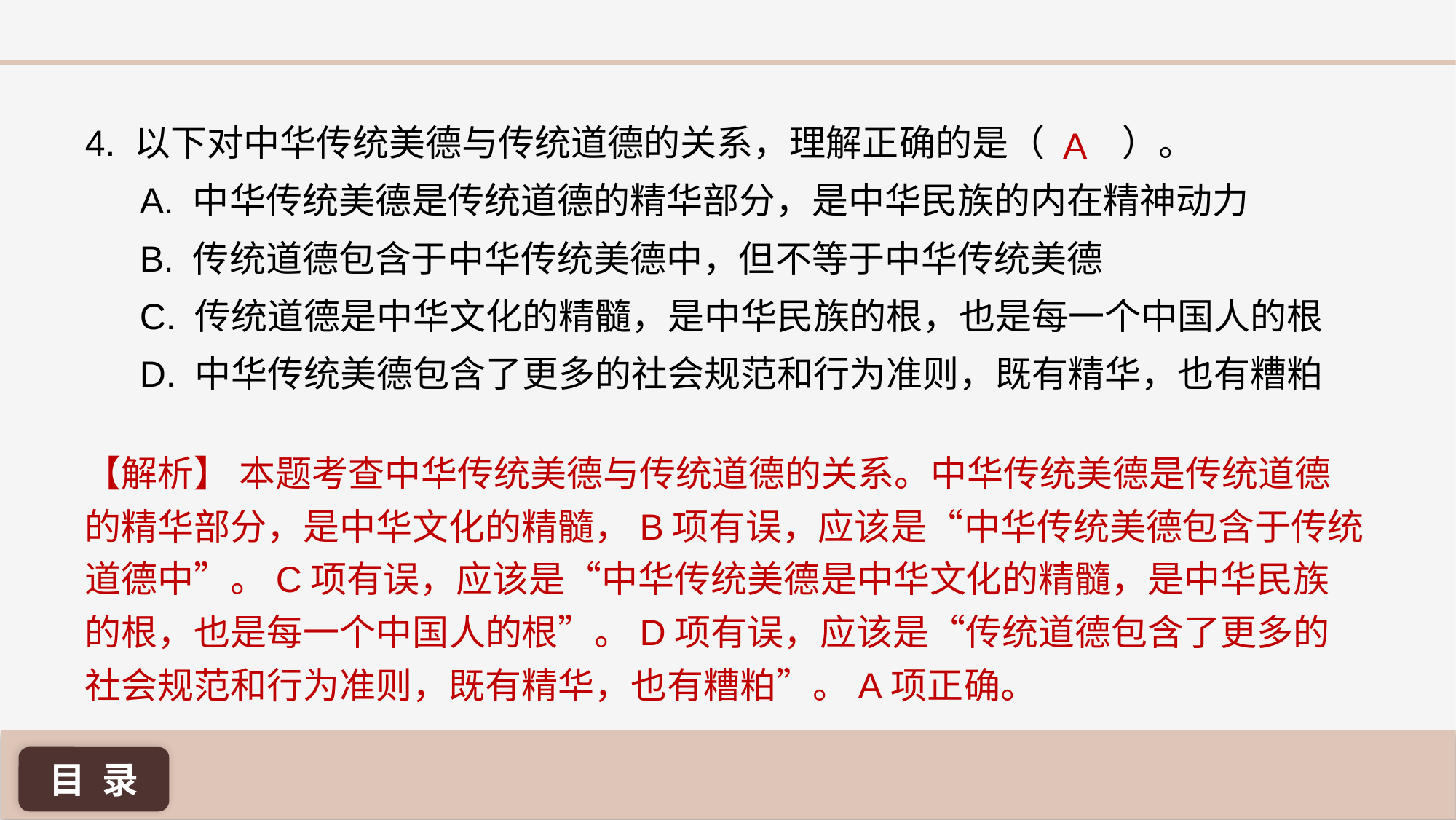

4. 以下对中华传统美德与传统道德的关系，理解正确的是（ 	）。
A. 中华传统美德是传统道德的精华部分，是中华民族的内在精神动力
B. 传统道德包含于中华传统美德中，但不等于中华传统美德
C. 传统道德是中华文化的精髓，是中华民族的根，也是每一个中国人的根
D. 中华传统美德包含了更多的社会规范和行为准则，既有精华，也有糟粕
A
【解析】 本题考查中华传统美德与传统道德的关系。中华传统美德是传统道德的精华部分，是中华文化的精髓，B项有误，应该是“中华传统美德包含于传统道德中”。C项有误，应该是“中华传统美德是中华文化的精髓，是中华民族的根，也是每一个中国人的根”。D项有误，应该是“传统道德包含了更多的社会规范和行为准则，既有精华，也有糟粕”。A项正确。